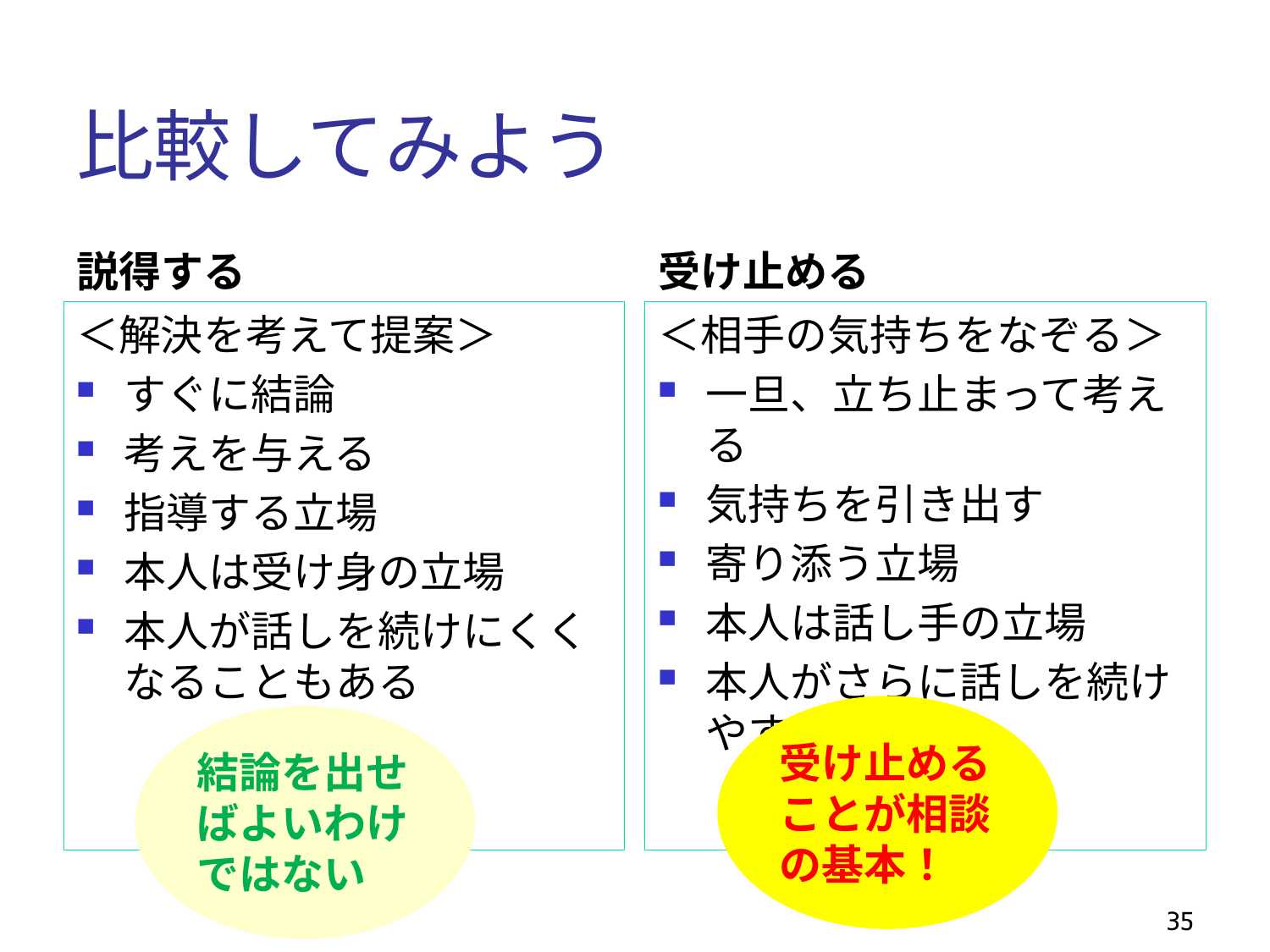

# 比較してみよう
説得する
受け止める
＜解決を考えて提案＞
すぐに結論
考えを与える
指導する立場
本人は受け身の立場
本人が話しを続けにくくなることもある
＜相手の気持ちをなぞる＞
一旦、立ち止まって考える
気持ちを引き出す
寄り添う立場
本人は話し手の立場
本人がさらに話しを続けやすい
受け止めることが相談の基本！
結論を出せばよいわけではない
35